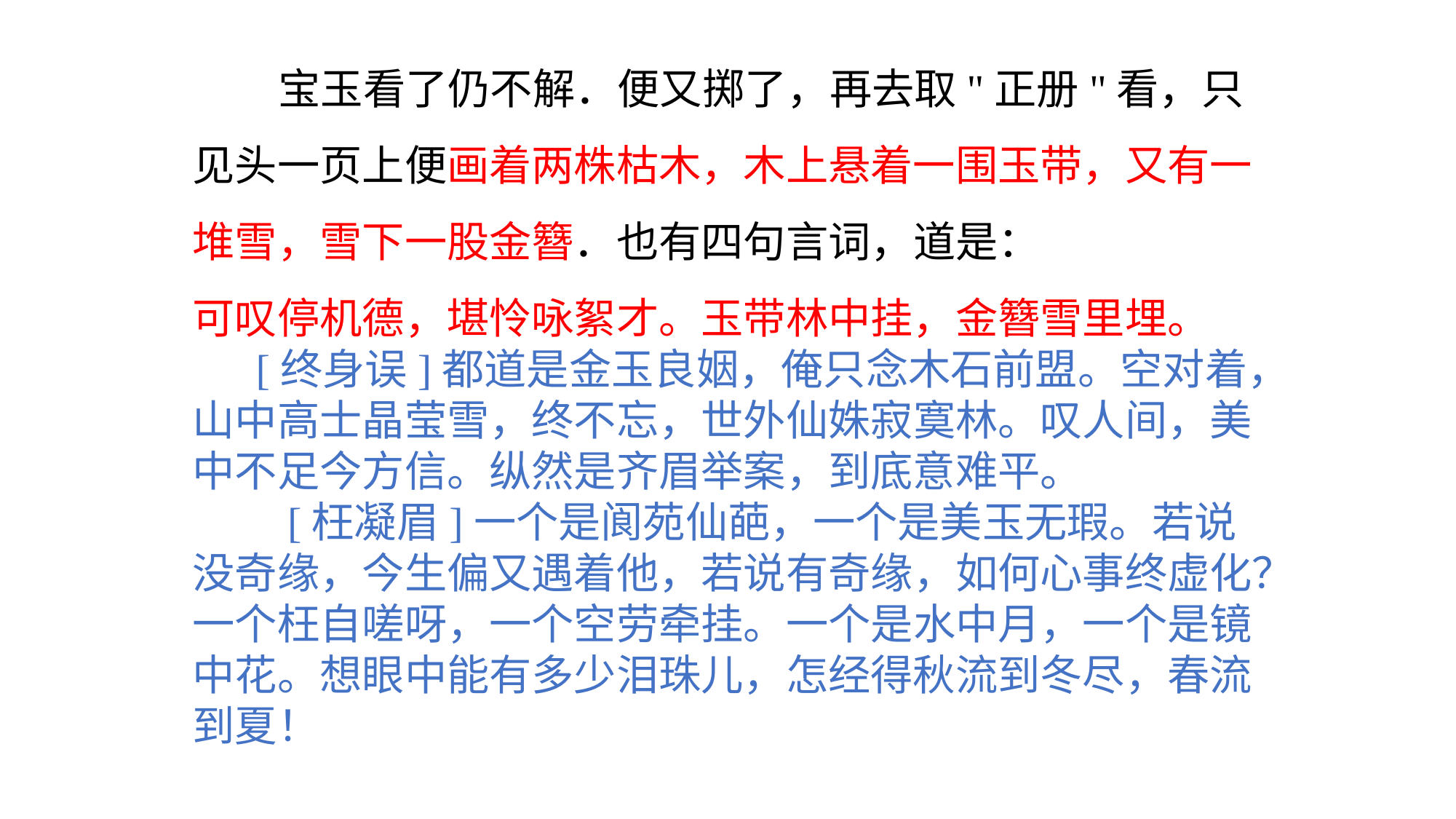

宝玉看了仍不解．便又掷了，再去取"正册"看，只见头一页上便画着两株枯木，木上悬着一围玉带，又有一堆雪，雪下一股金簪．也有四句言词，道是：
可叹停机德，堪怜咏絮才。玉带林中挂，金簪雪里埋。
      [终身误]都道是金玉良姻，俺只念木石前盟。空对着，山中高士晶莹雪，终不忘，世外仙姝寂寞林。叹人间，美中不足今方信。纵然是齐眉举案，到底意难平。
         [枉凝眉]一个是阆苑仙葩，一个是美玉无瑕。若说没奇缘，今生偏又遇着他，若说有奇缘，如何心事终虚化？一个枉自嗟呀，一个空劳牵挂。一个是水中月，一个是镜中花。想眼中能有多少泪珠儿，怎经得秋流到冬尽，春流到夏！